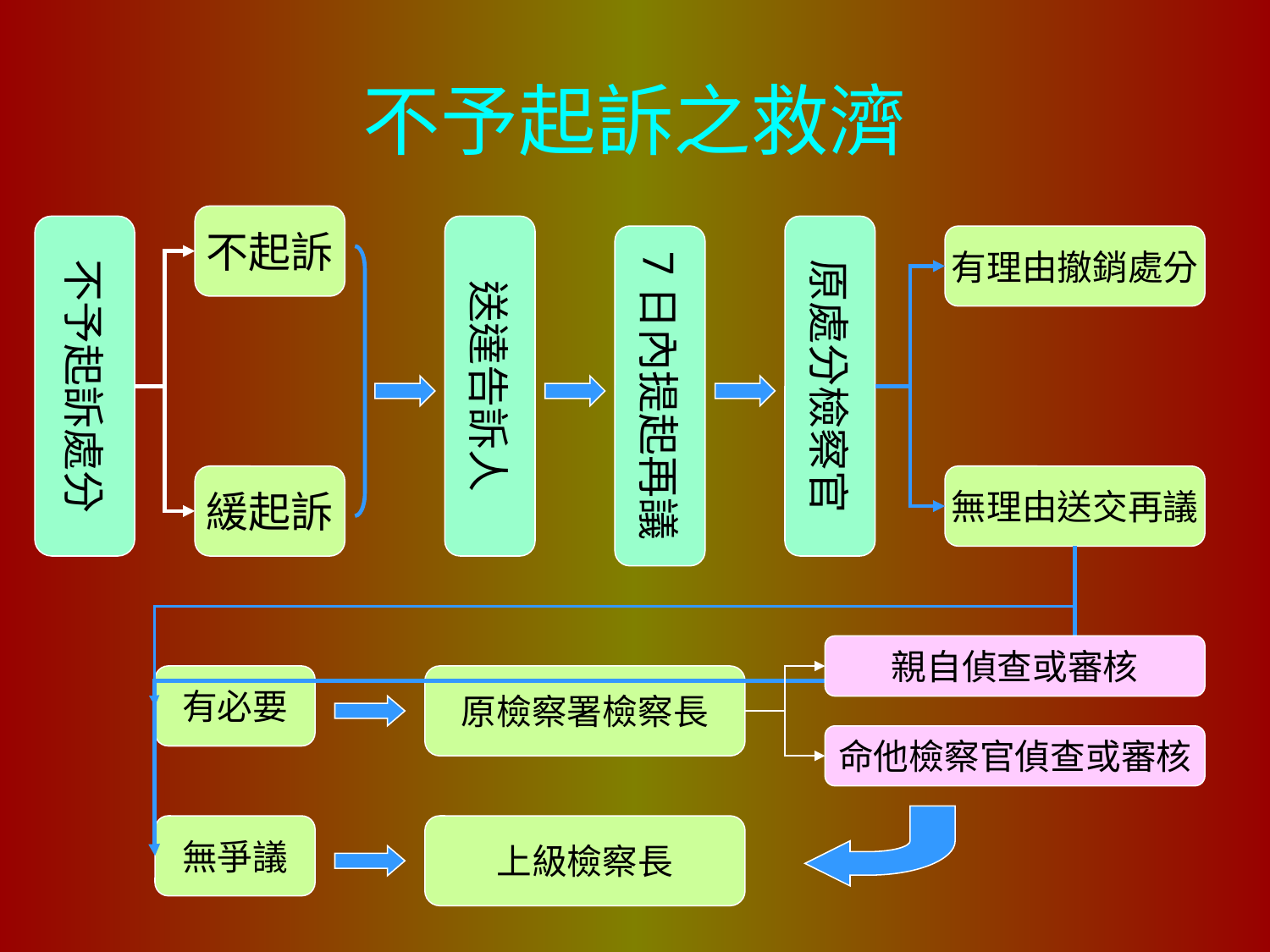

# 不予起訴之救濟
不起訴
不予起訴處分
送達告訴人
原處分檢察官
7日內提起再議
有理由撤銷處分

緩起訴
無理由送交再議
親自偵查或審核
有必要
原檢察署檢察長

命他檢察官偵查或審核

無爭議
上級檢察長